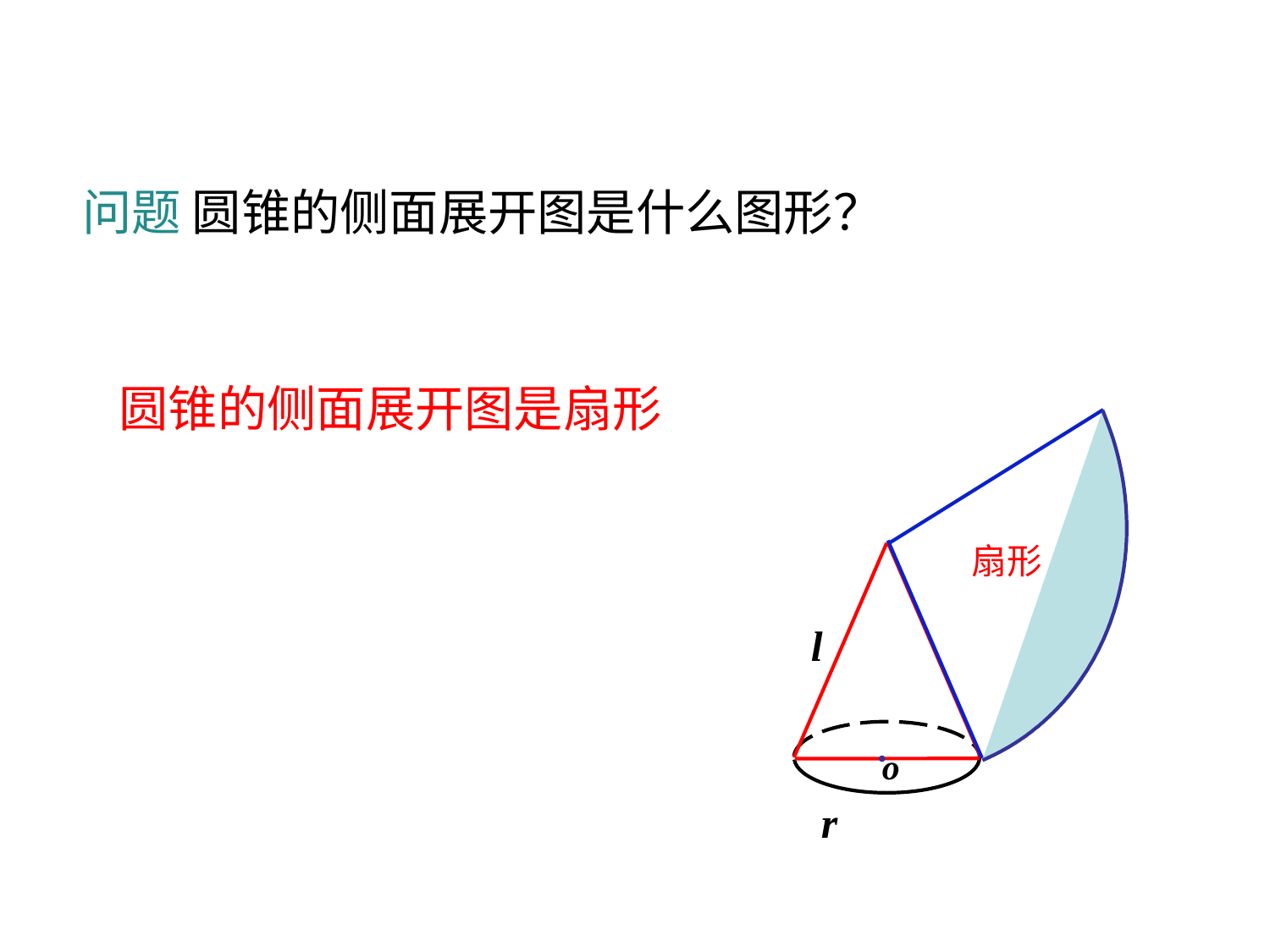

问题 圆锥的侧面展开图是什么图形？
圆锥的侧面展开图是扇形

扇形

l
o

r